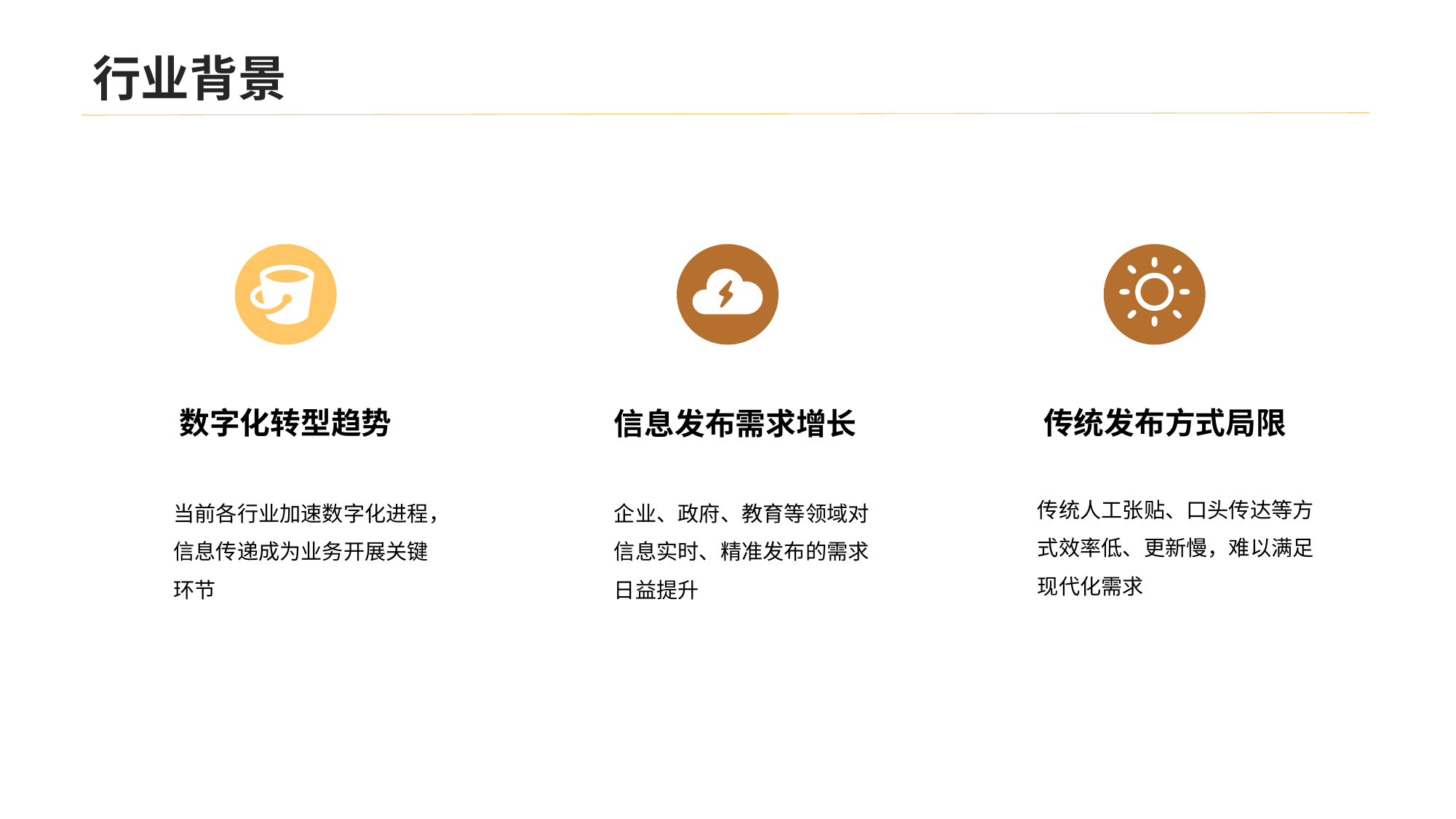

行业背景

数字化转型趋势
当前各行业加速数字化进程，信息传递成为业务开展关键环节
传统发布方式局限
传统人工张贴、口头传达等方式效率低、更新慢，难以满足现代化需求
信息发布需求增长
企业、政府、教育等领域对信息实时、精准发布的需求日益提升